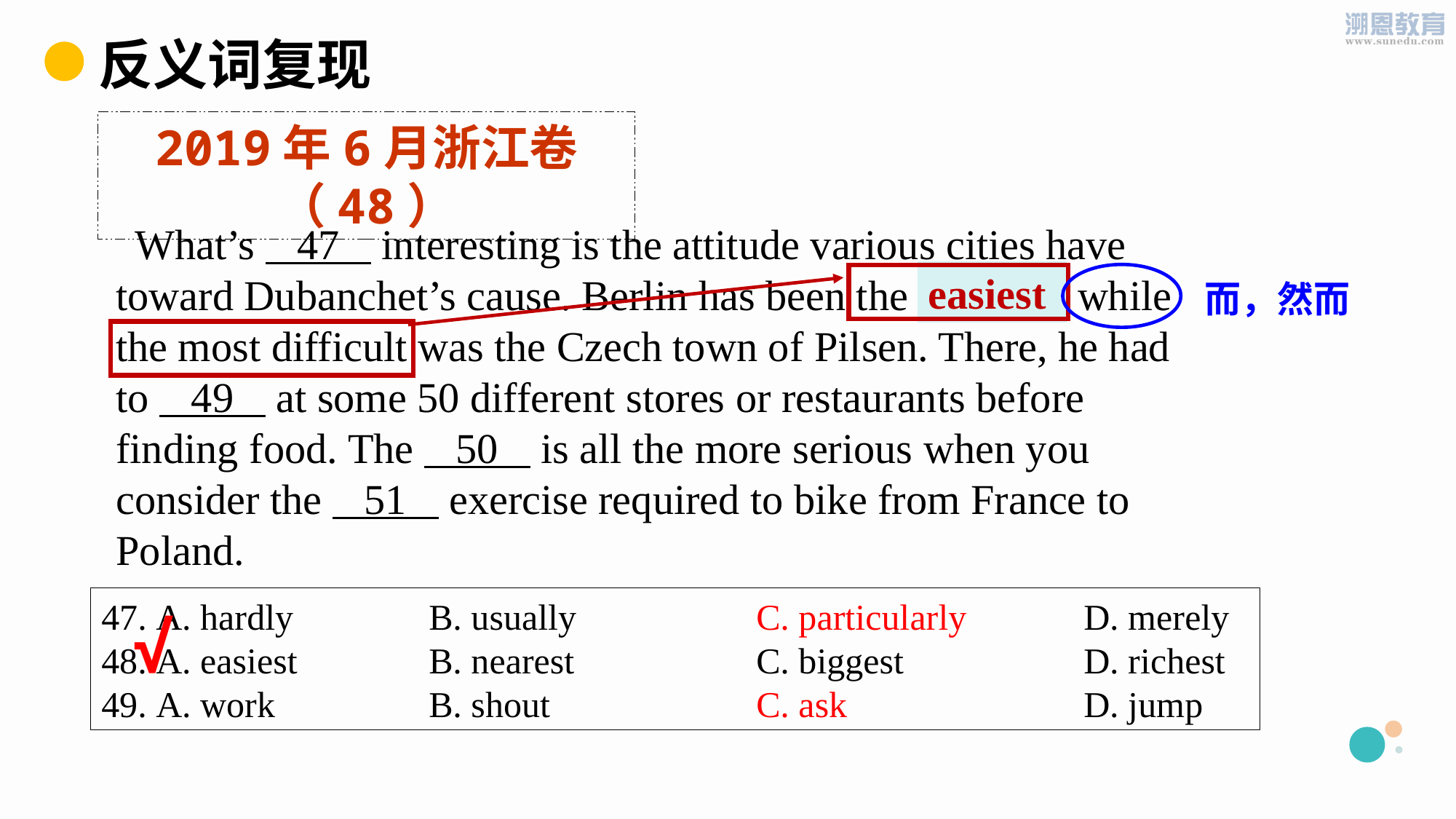

反义词复现

2019年6月浙江卷（48）
   What’s    47    interesting is the attitude various cities have toward Dubanchet’s cause. Berlin has been the    48        while the most difficult was the Czech town of Pilsen. There, he had to    49    at some 50 different stores or restaurants before finding food. The    50    is all the more serious when you consider the    51    exercise required to bike from France to Poland.

easiest

而，然而

47. A. hardly  		B. usually  		C. particularly 	D. merely
48. A. easiest  		B. nearest  		C. biggest 		D. richest
49. A. work  		B. shout 		C. ask  		D. jump
√
PPT模板下载：www.1ppt.com/moban/     行业PPT模板：www.1ppt.com/hangye/
节日PPT模板：www.1ppt.com/jieri/           PPT素材下载：www.1ppt.com/sucai/
PPT背景图片：www.1ppt.com/beijing/      PPT图表下载：www.1ppt.com/tubiao/
优秀PPT下载：www.1ppt.com/xiazai/        PPT教程： www.1ppt.com/powerpoint/
Word教程： www.1ppt.com/word/              Excel教程：www.1ppt.com/excel/
资料下载：www.1ppt.com/ziliao/                PPT课件下载：www.1ppt.com/kejian/
范文下载：www.1ppt.com/fanwen/             试卷下载：www.1ppt.com/shiti/
教案下载：www.1ppt.com/jiaoan/
字体下载：www.1ppt.com/ziti/